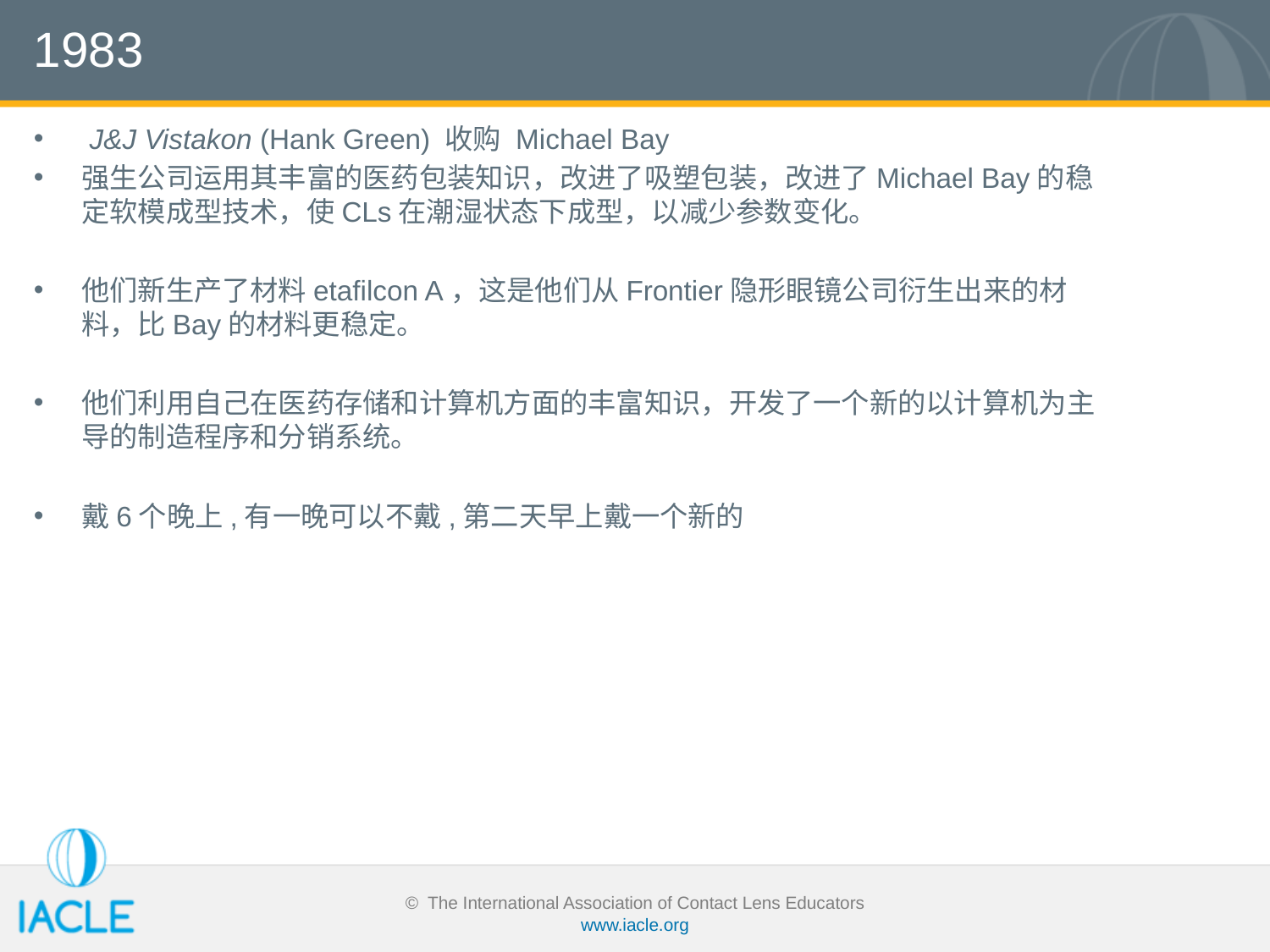

# 1983
 J&J Vistakon (Hank Green) 收购 Michael Bay
强生公司运用其丰富的医药包装知识，改进了吸塑包装，改进了Michael Bay的稳定软模成型技术，使CLs在潮湿状态下成型，以减少参数变化。

他们新生产了材料etafilcon A，这是他们从Frontier隐形眼镜公司衍生出来的材料，比Bay的材料更稳定。

他们利用自己在医药存储和计算机方面的丰富知识，开发了一个新的以计算机为主导的制造程序和分销系统。

戴6个晚上,有一晚可以不戴,第二天早上戴一个新的